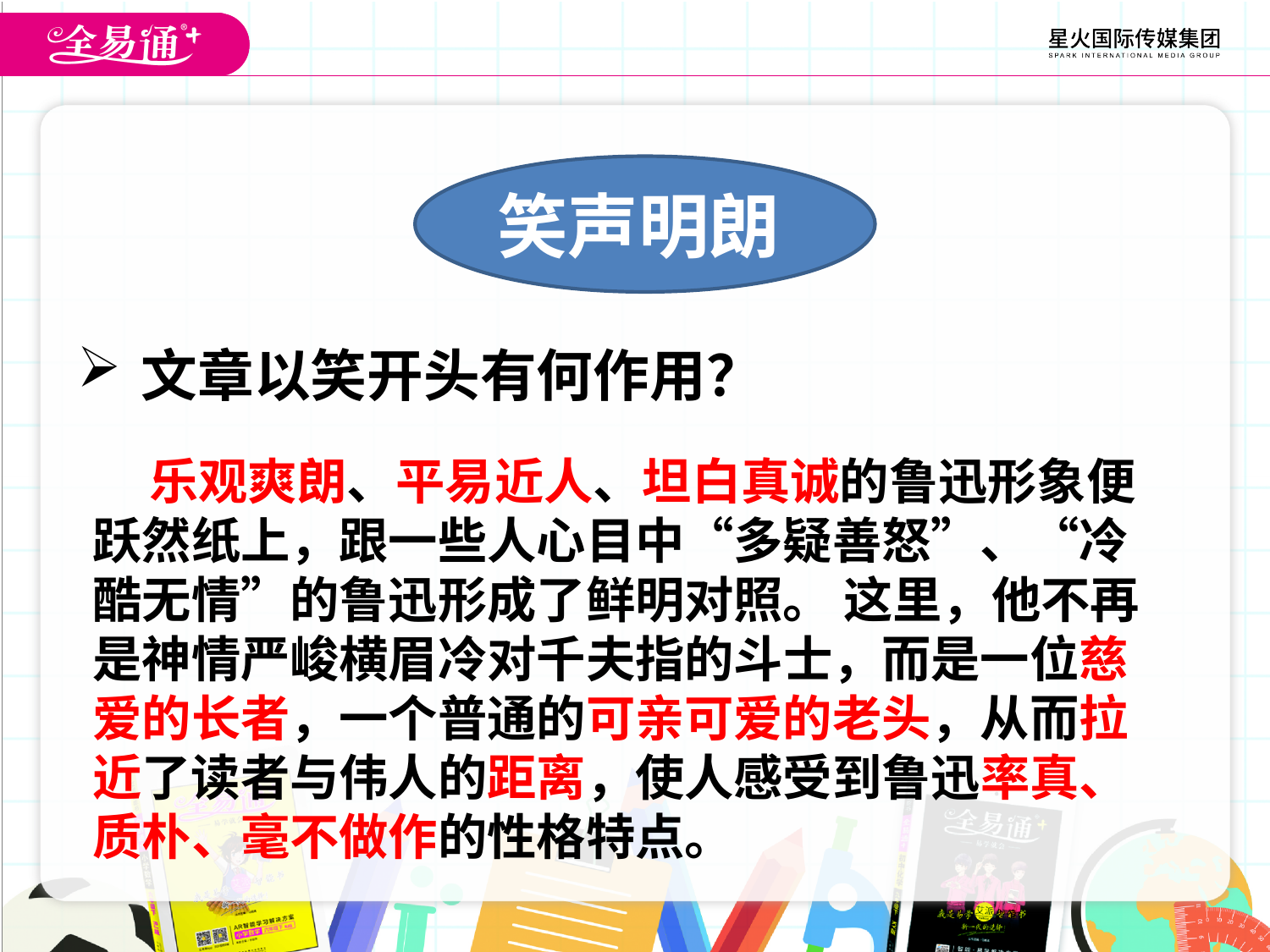

笑声明朗
文章以笑开头有何作用？
    乐观爽朗、平易近人、坦白真诚的鲁迅形象便跃然纸上，跟一些人心目中“多疑善怒”、“冷酷无情”的鲁迅形成了鲜明对照。 这里，他不再是神情严峻横眉冷对千夫指的斗士，而是一位慈爱的长者，一个普通的可亲可爱的老头，从而拉近了读者与伟人的距离，使人感受到鲁迅率真、质朴、毫不做作的性格特点。